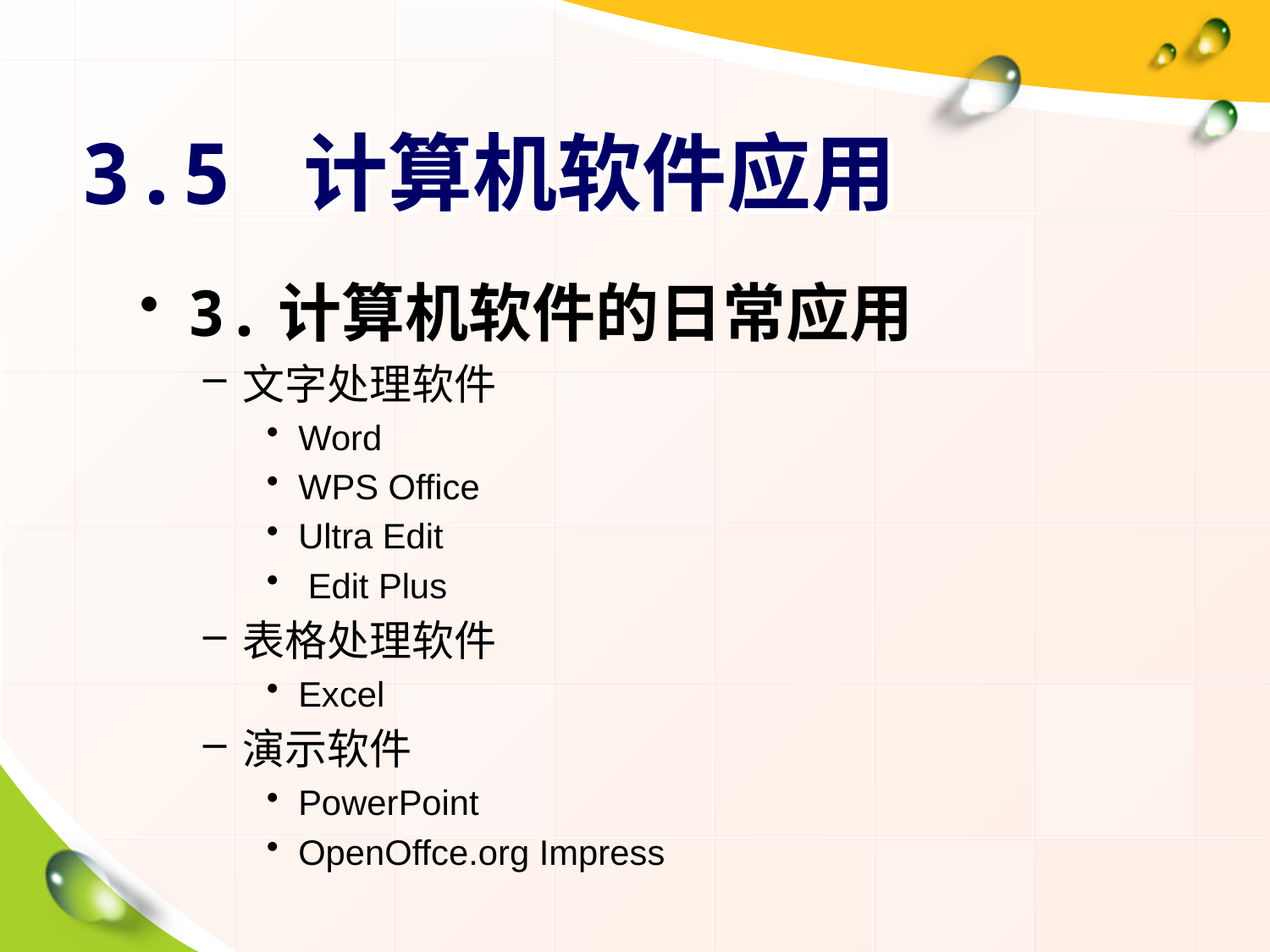

# 3.5 计算机软件应用
3.计算机软件的日常应用
文字处理软件
Word
WPS Office
Ultra Edit
 Edit Plus
表格处理软件
Excel
演示软件
PowerPoint
OpenOffce.org Impress